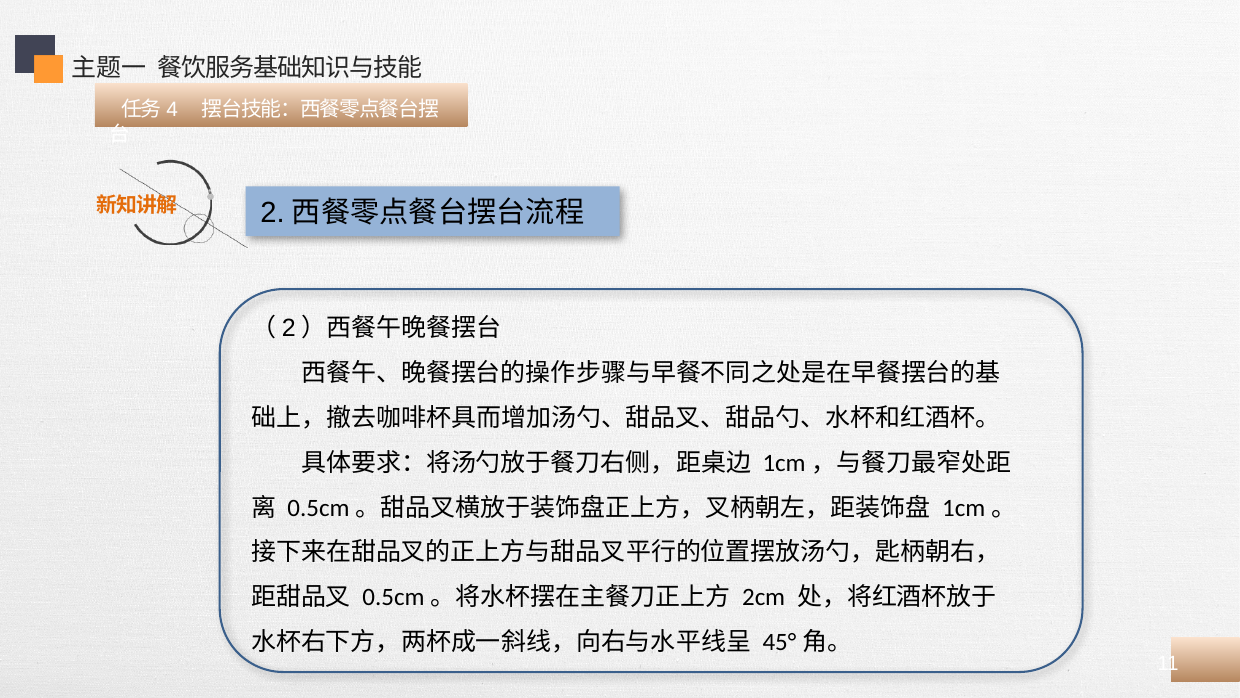

主题一  餐饮服务基础知识与技能

 任务4    摆台技能：西餐零点餐台摆台
2.西餐零点餐台摆台流程

（2）西餐午晚餐摆台
        西餐午、晚餐摆台的操作步骤与早餐不同之处是在早餐摆台的基础上，撤去咖啡杯具而增加汤勺、甜品叉、甜品勺、水杯和红酒杯。
        具体要求：将汤勺放于餐刀右侧，距桌边 1cm，与餐刀最窄处距离 0.5cm。甜品叉横放于装饰盘正上方，叉柄朝左，距装饰盘 1cm。接下来在甜品叉的正上方与甜品叉平行的位置摆放汤勺，匙柄朝右，距甜品叉 0.5cm。将水杯摆在主餐刀正上方 2cm 处，将红酒杯放于水杯右下方，两杯成一斜线，向右与水平线呈 45°角。